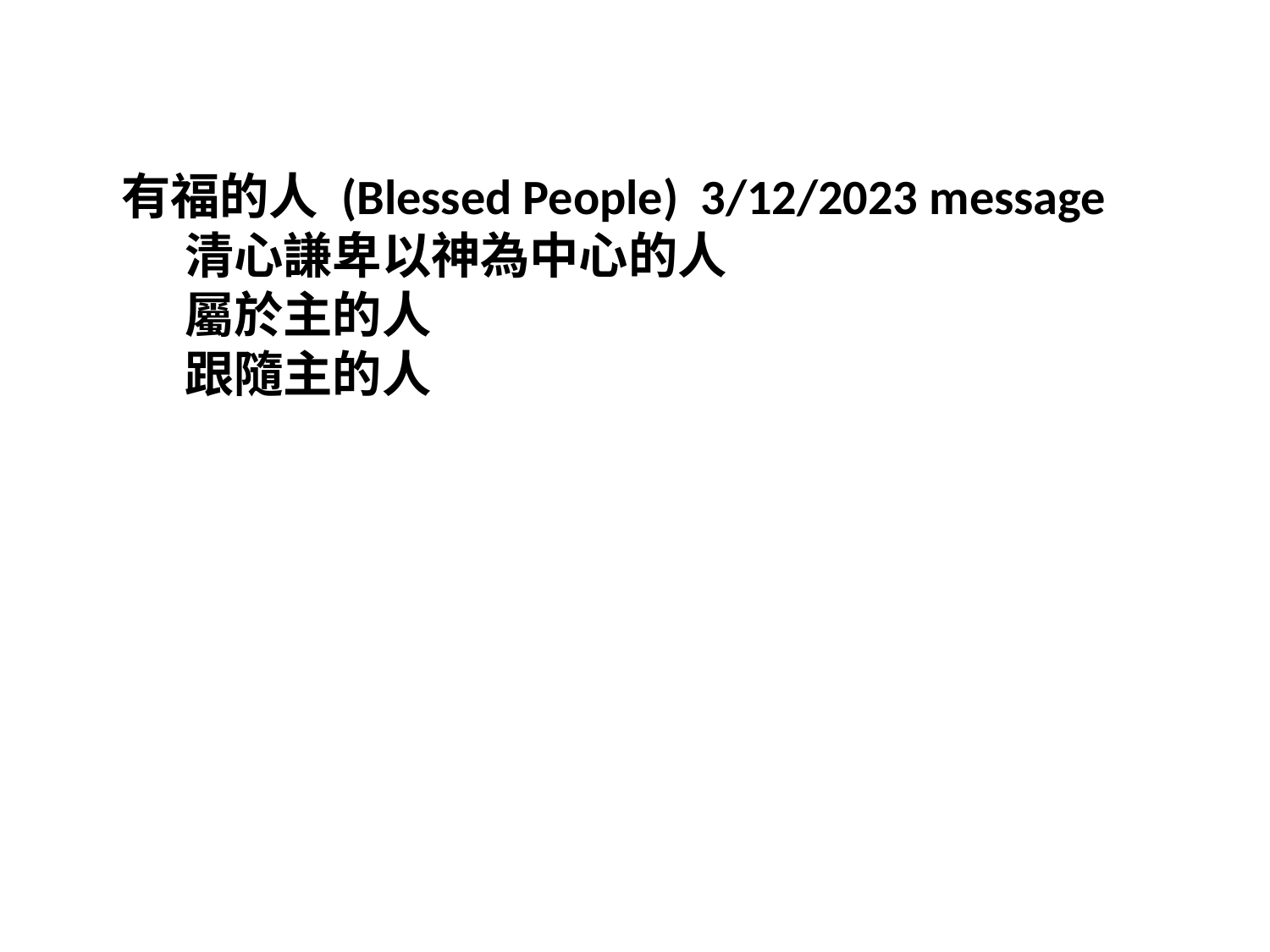

有福的人 (Blessed People)  3/12/2023 message
清心謙卑以神為中心的人
屬於主的人
跟隨主的人